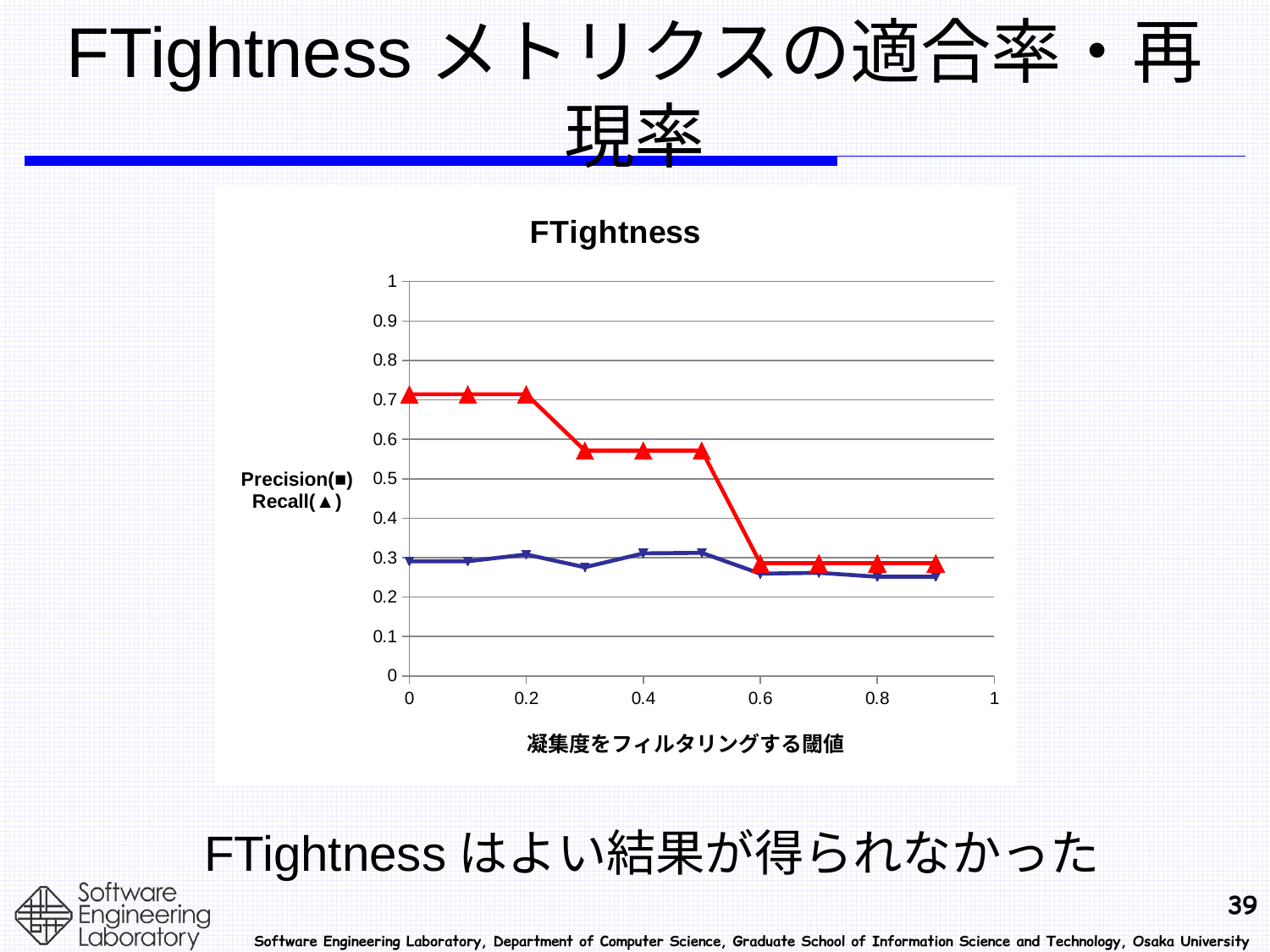

# FTightnessメトリクスの適合率・再現率

### Chart: FTightness

| Category | Tightness |  |
|---|---|---|
FTightnessはよい結果が得られなかった